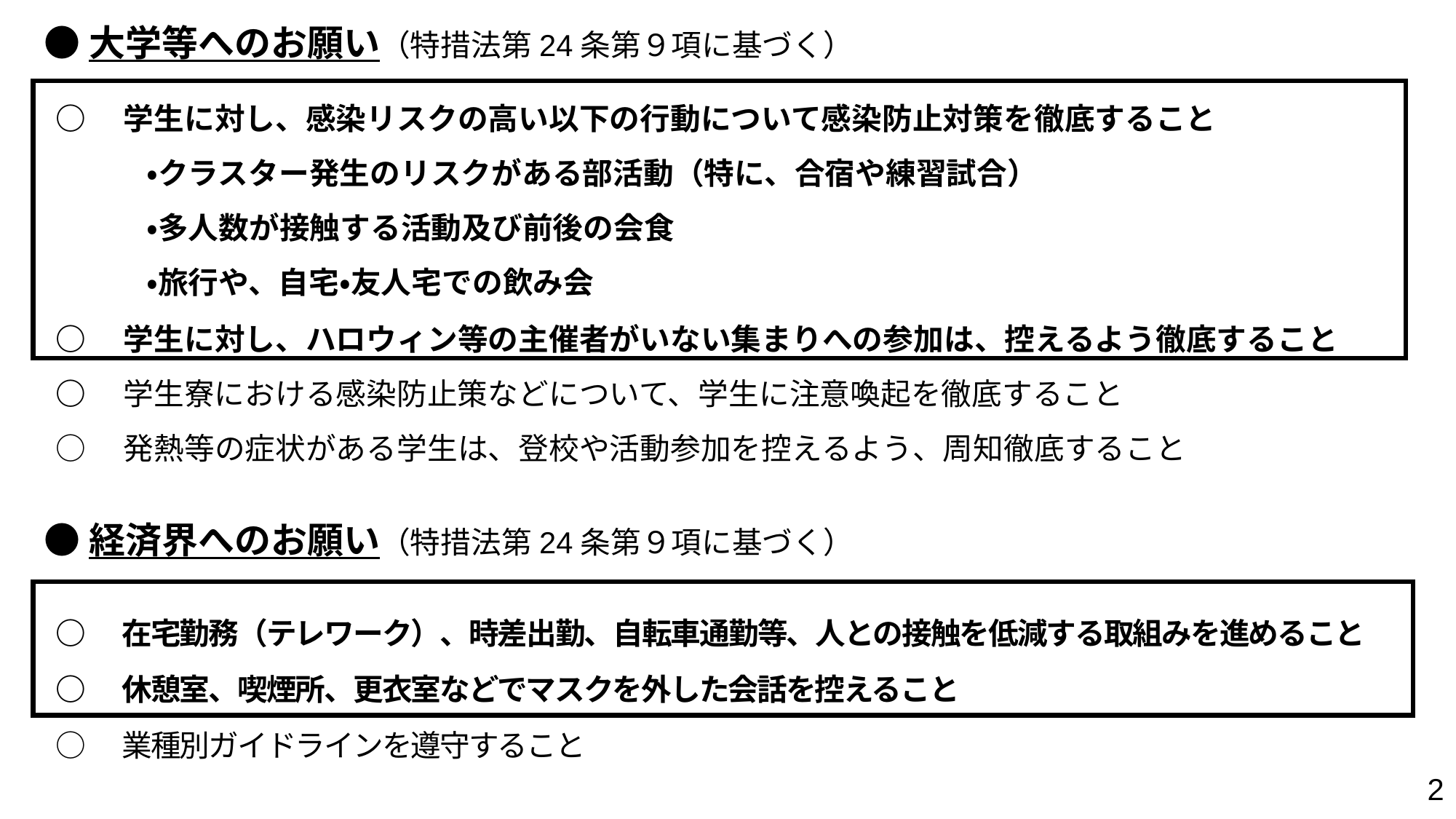

●大学等へのお願い（特措法第24条第９項に基づく）

○　学生に対し、感染リスクの高い以下の行動について感染防止対策を徹底すること
　　　・クラスター発生のリスクがある部活動（特に、合宿や練習試合）
　　　・多人数が接触する活動及び前後の会食
　　　・旅行や、自宅・友人宅での飲み会

○　学生に対し、ハロウィン等の主催者がいない集まりへの参加は、控えるよう徹底すること
○　学生寮における感染防止策などについて、学生に注意喚起を徹底すること
○　発熱等の症状がある学生は、登校や活動参加を控えるよう、周知徹底すること

●経済界へのお願い（特措法第24条第９項に基づく）

○　在宅勤務（テレワーク）、時差出勤、自転車通勤等、人との接触を低減する取組みを進めること
○　休憩室、喫煙所、更衣室などでマスクを外した会話を控えること
○　業種別ガイドラインを遵守すること

2